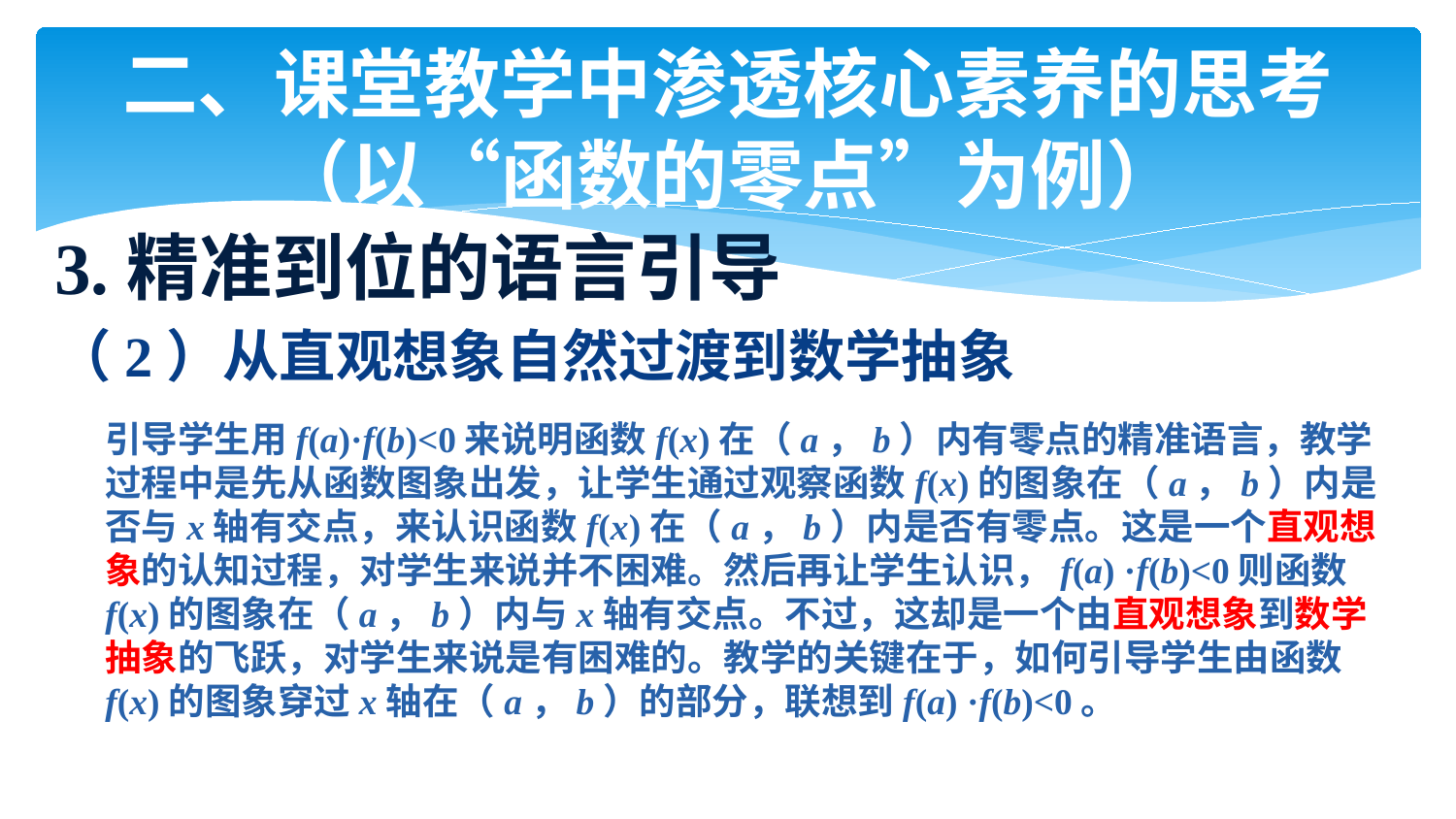

二、课堂教学中渗透核心素养的思考（以“函数的零点”为例）
3.精准到位的语言引导
（2）从直观想象自然过渡到数学抽象
引导学生用f(a)·f(b)<0来说明函数f(x)在（a，b）内有零点的精准语言，教学过程中是先从函数图象出发，让学生通过观察函数f(x)的图象在（a，b）内是否与x轴有交点，来认识函数f(x)在（a，b）内是否有零点。这是一个直观想象的认知过程，对学生来说并不困难。然后再让学生认识，f(a) ·f(b)<0则函数f(x)的图象在（a，b）内与x轴有交点。不过，这却是一个由直观想象到数学抽象的飞跃，对学生来说是有困难的。教学的关键在于，如何引导学生由函数f(x)的图象穿过x轴在（a，b）的部分，联想到f(a) ·f(b)<0。